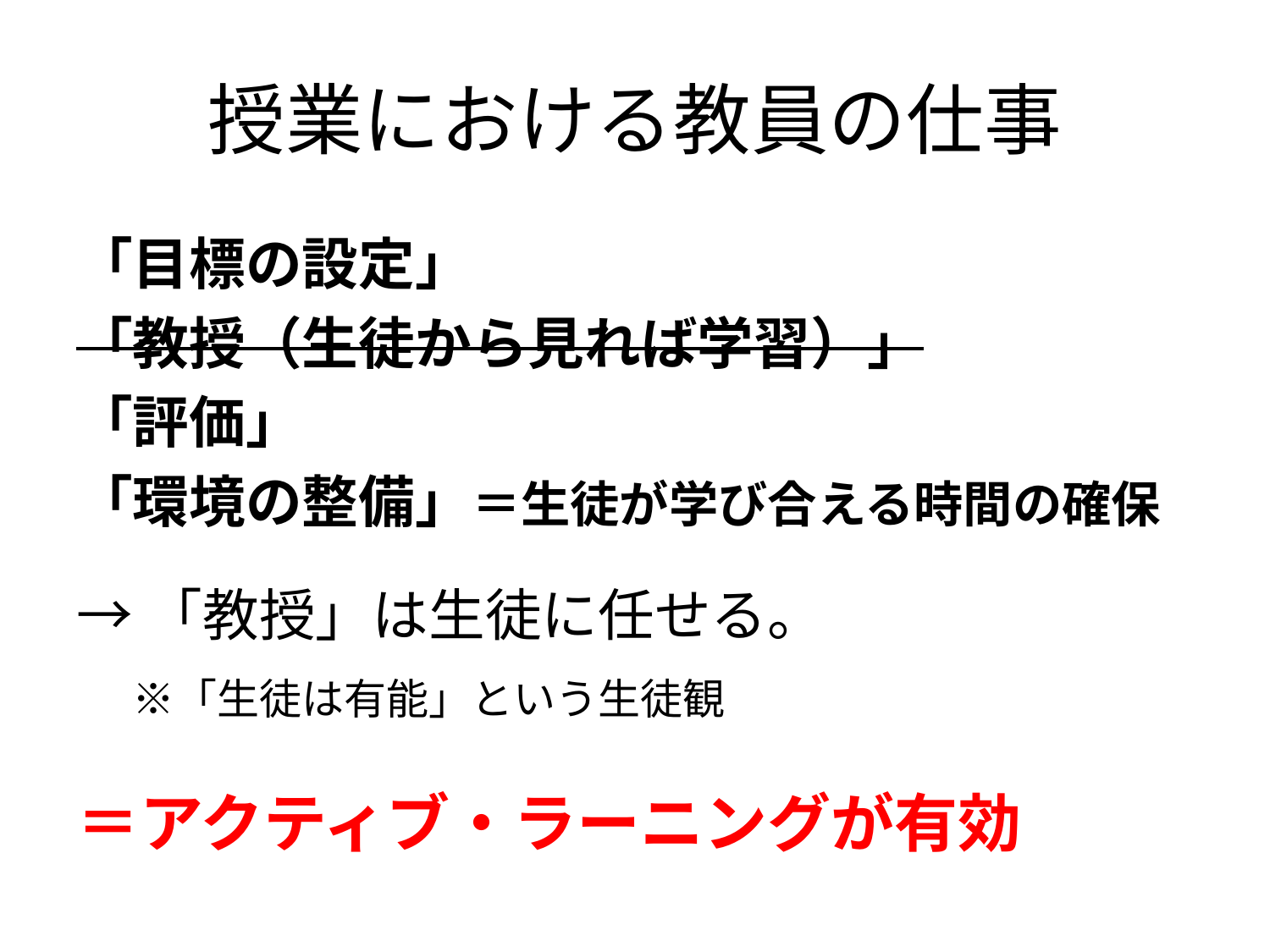

# 授業における教員の仕事
「目標の設定」
「教授（生徒から見れば学習）」
「評価」
「環境の整備」＝生徒が学び合える時間の確保

→「教授」は生徒に任せる。
　※「生徒は有能」という生徒観

＝アクティブ・ラーニングが有効